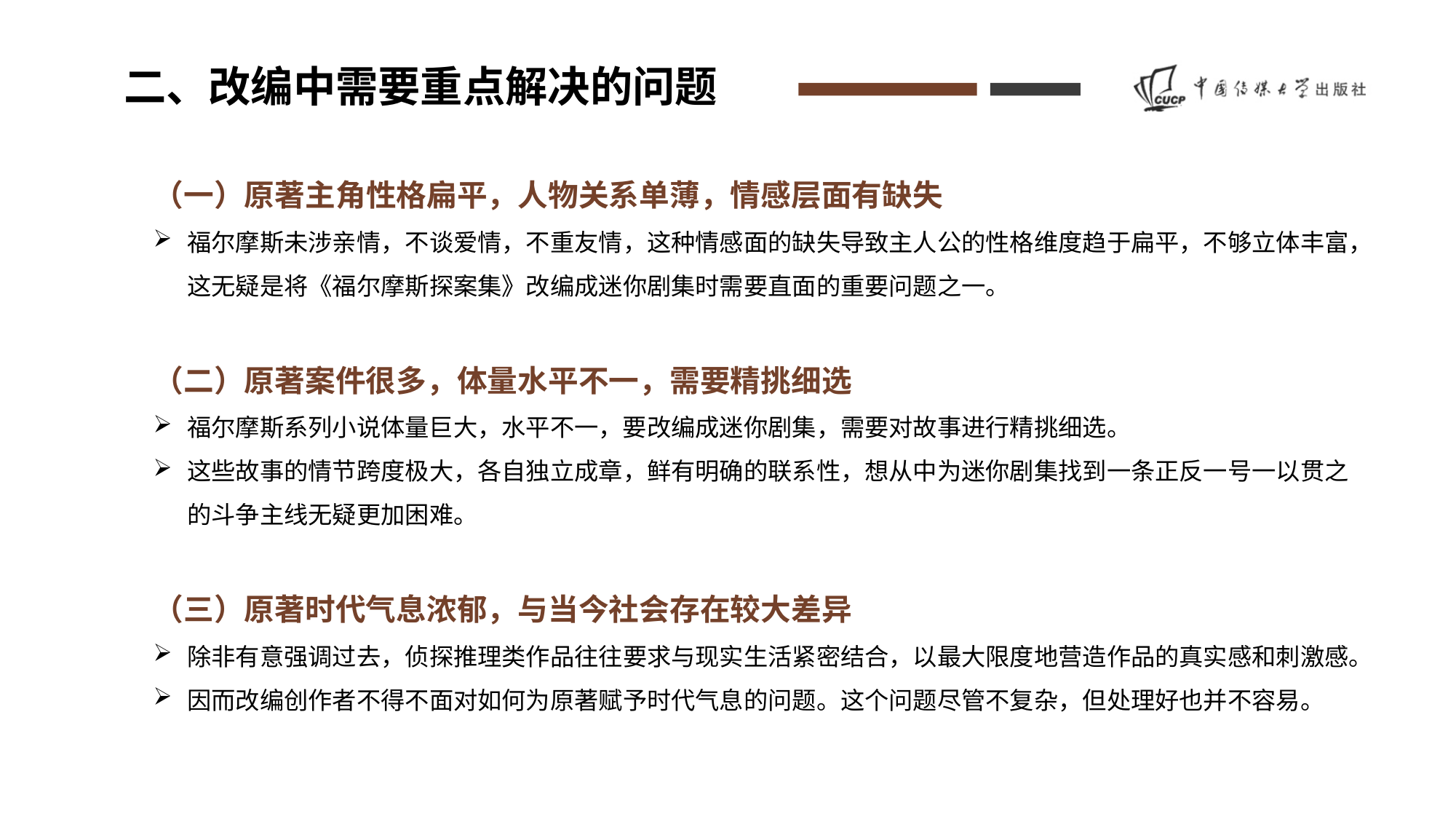

二、改编中需要重点解决的问题

（一）原著主角性格扁平，人物关系单薄，情感层面有缺失
福尔摩斯未涉亲情，不谈爱情，不重友情，这种情感面的缺失导致主人公的性格维度趋于扁平，不够立体丰富，这无疑是将《福尔摩斯探案集》改编成迷你剧集时需要直面的重要问题之一。

（二）原著案件很多，体量水平不一，需要精挑细选
福尔摩斯系列小说体量巨大，水平不一，要改编成迷你剧集，需要对故事进行精挑细选。
这些故事的情节跨度极大，各自独立成章，鲜有明确的联系性，想从中为迷你剧集找到一条正反一号一以贯之的斗争主线无疑更加困难。

（三）原著时代气息浓郁，与当今社会存在较大差异
除非有意强调过去，侦探推理类作品往往要求与现实生活紧密结合，以最大限度地营造作品的真实感和刺激感。
因而改编创作者不得不面对如何为原著赋予时代气息的问题。这个问题尽管不复杂，但处理好也并不容易。